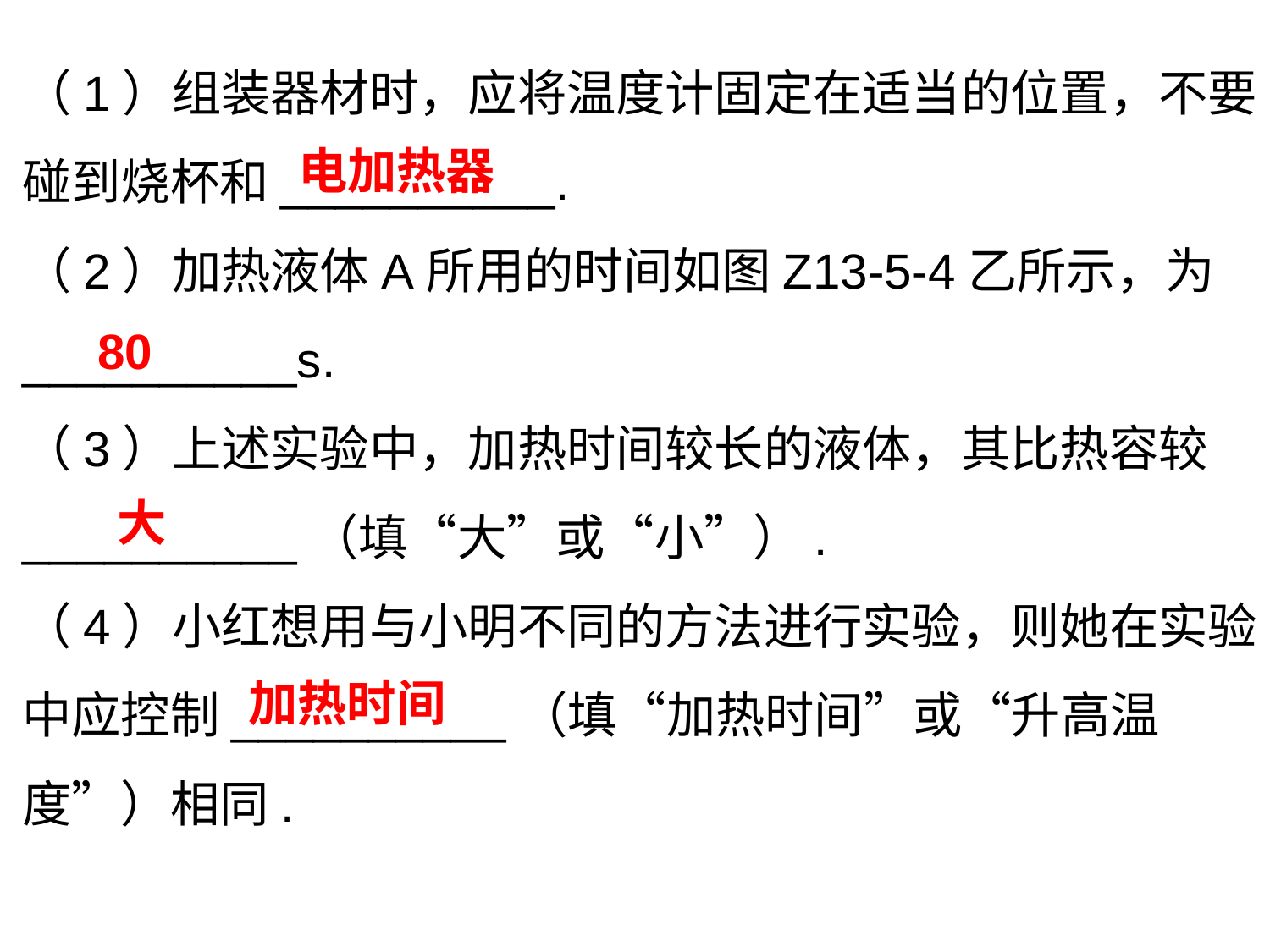

（1）组装器材时，应将温度计固定在适当的位置，不要碰到烧杯和__________.
（2）加热液体A所用的时间如图Z13-5-4乙所示，为__________s.
（3）上述实验中，加热时间较长的液体，其比热容较__________（填“大”或“小”）.
（4）小红想用与小明不同的方法进行实验，则她在实验中应控制__________（填“加热时间”或“升高温度”）相同.
电加热器
80
大
加热时间